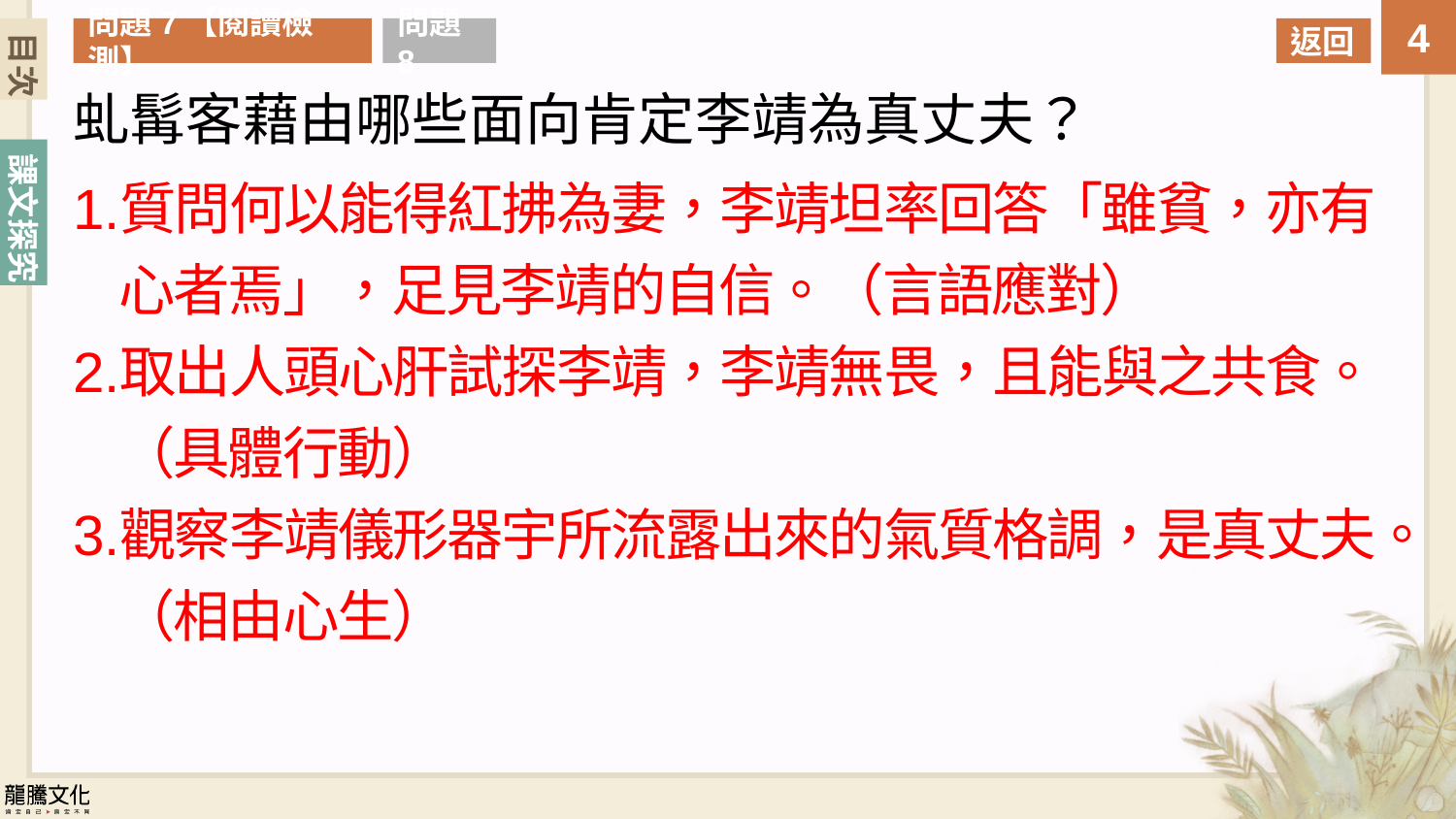

目次
問題7【閱讀檢測】
問題8
返回
虬髯客藉由哪些面向肯定李靖為真丈夫？
質問何以能得紅拂為妻，李靖坦率回答「雖貧，亦有心者焉」，足見李靖的自信。（言語應對）
取出人頭心肝試探李靖，李靖無畏，且能與之共食。（具體行動）
觀察李靖儀形器宇所流露出來的氣質格調，是真丈夫。（相由心生）